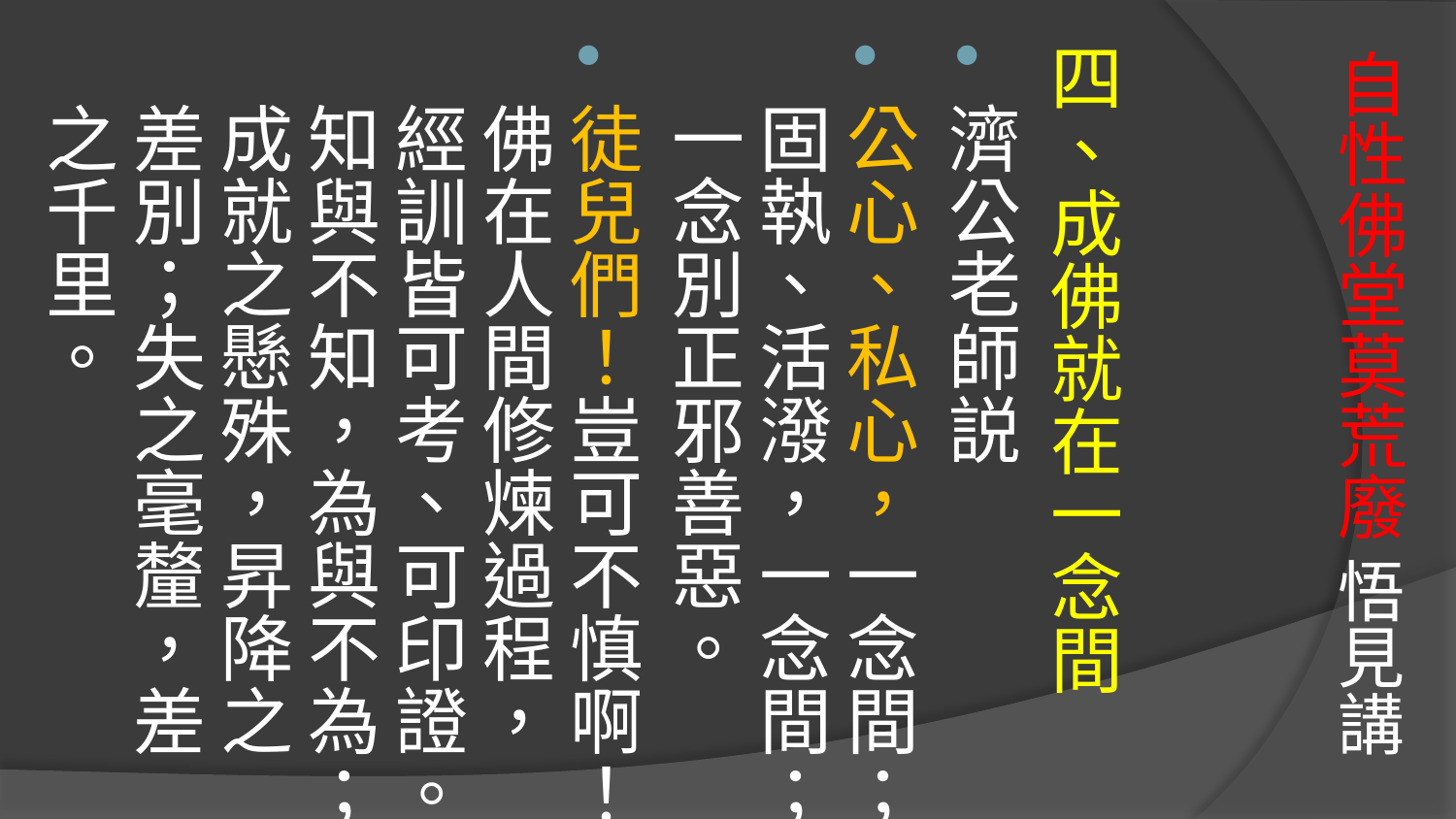

# 自性佛堂莫荒廢 悟見講
四、成佛就在一念間
濟公老師説
公心、私心，一念間；固執、活潑，一念間；一念別正邪善惡。
徒兒們！豈可不慎啊！佛在人間修煉過程，經訓皆可考、可印證。知與不知，為與不為；成就之懸殊，昇降之差別；失之毫釐，差之千里。